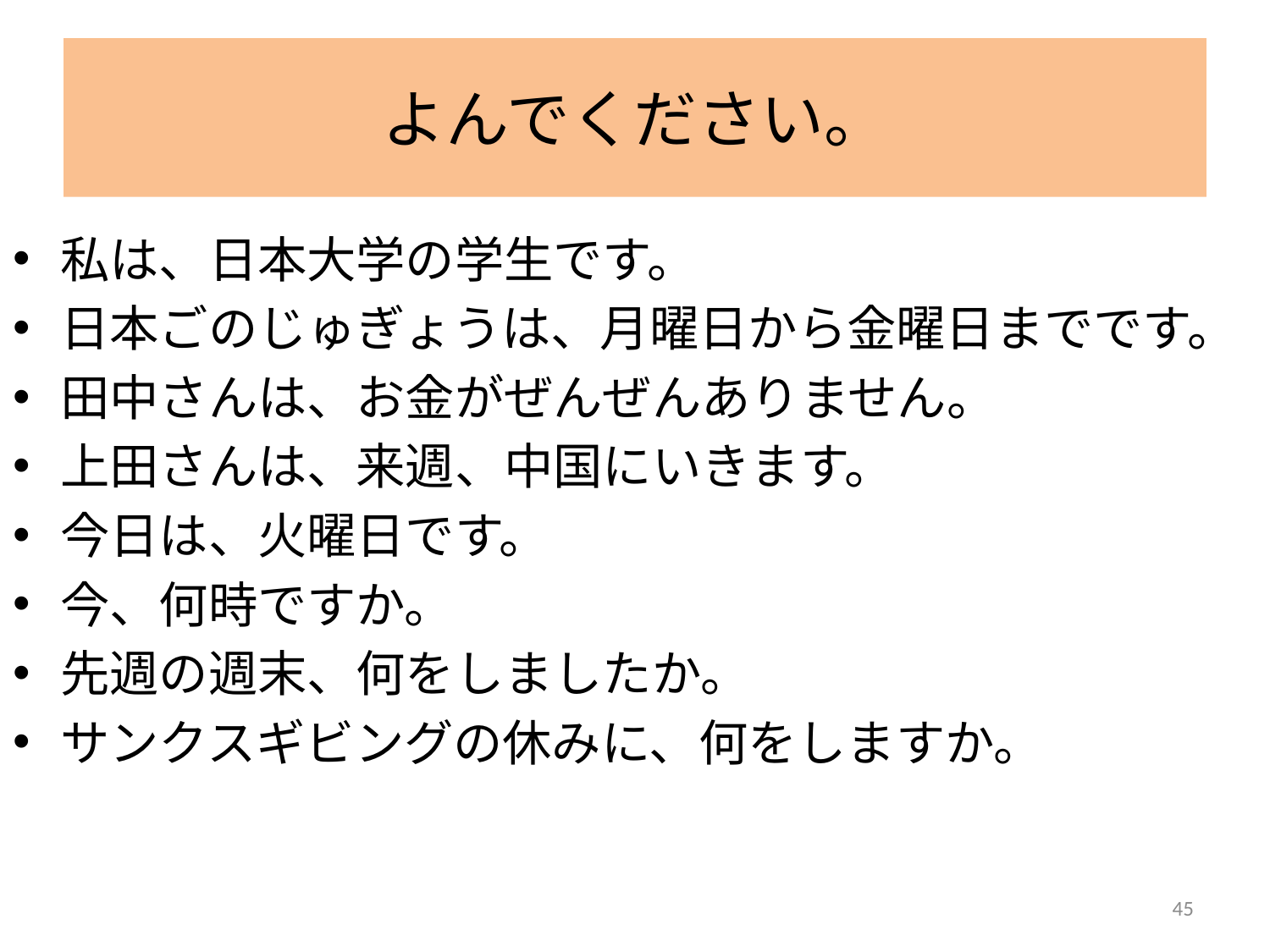

# よんでください。
私は、日本大学の学生です。
日本ごのじゅぎょうは、月曜日から金曜日までです。
田中さんは、お金がぜんぜんありません。
上田さんは、来週、中国にいきます。
今日は、火曜日です。
今、何時ですか。
先週の週末、何をしましたか。
サンクスギビングの休みに、何をしますか。

45